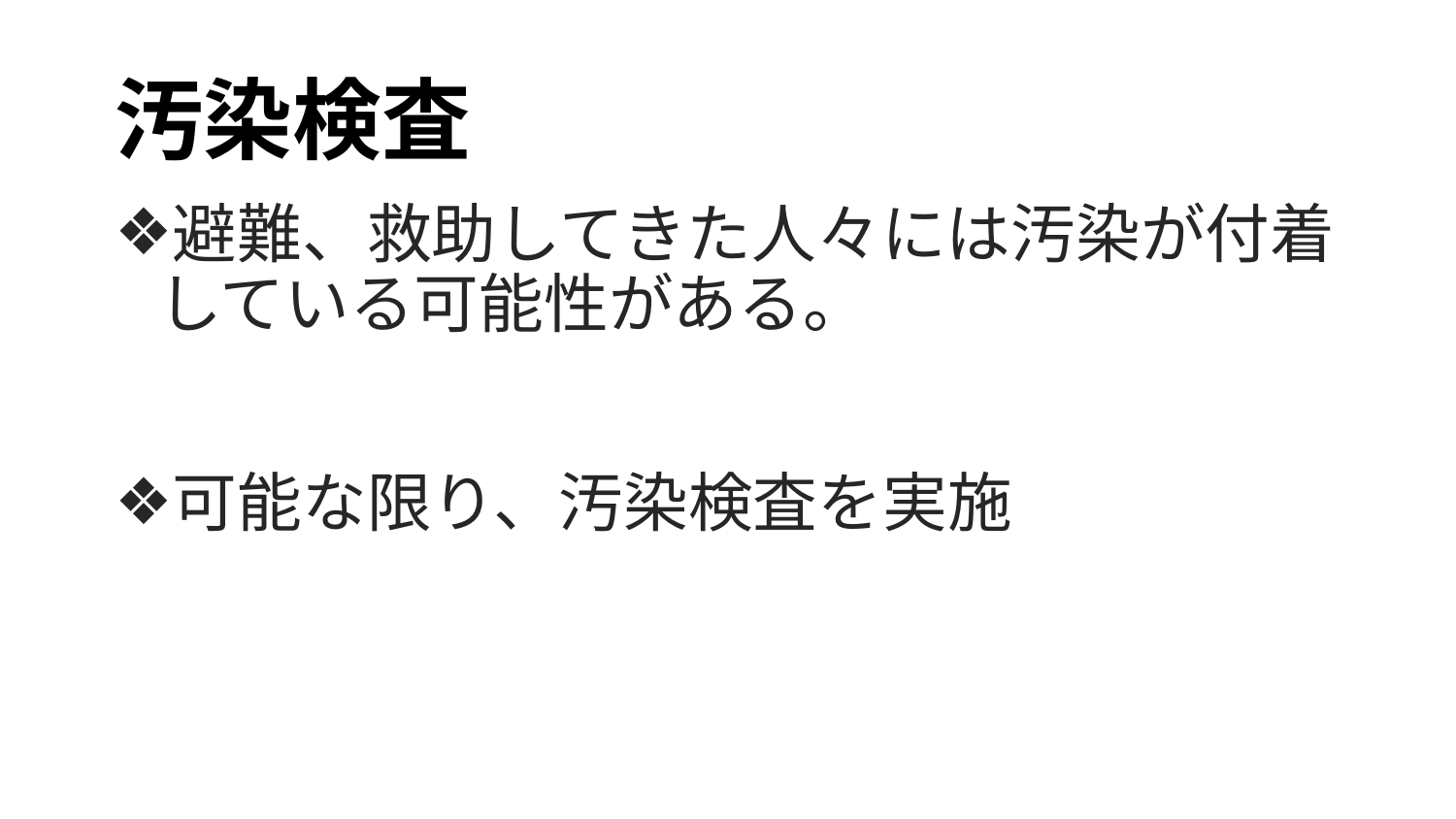

汚染検査
避難、救助してきた人々には汚染が付着している可能性がある。

可能な限り、汚染検査を実施
28